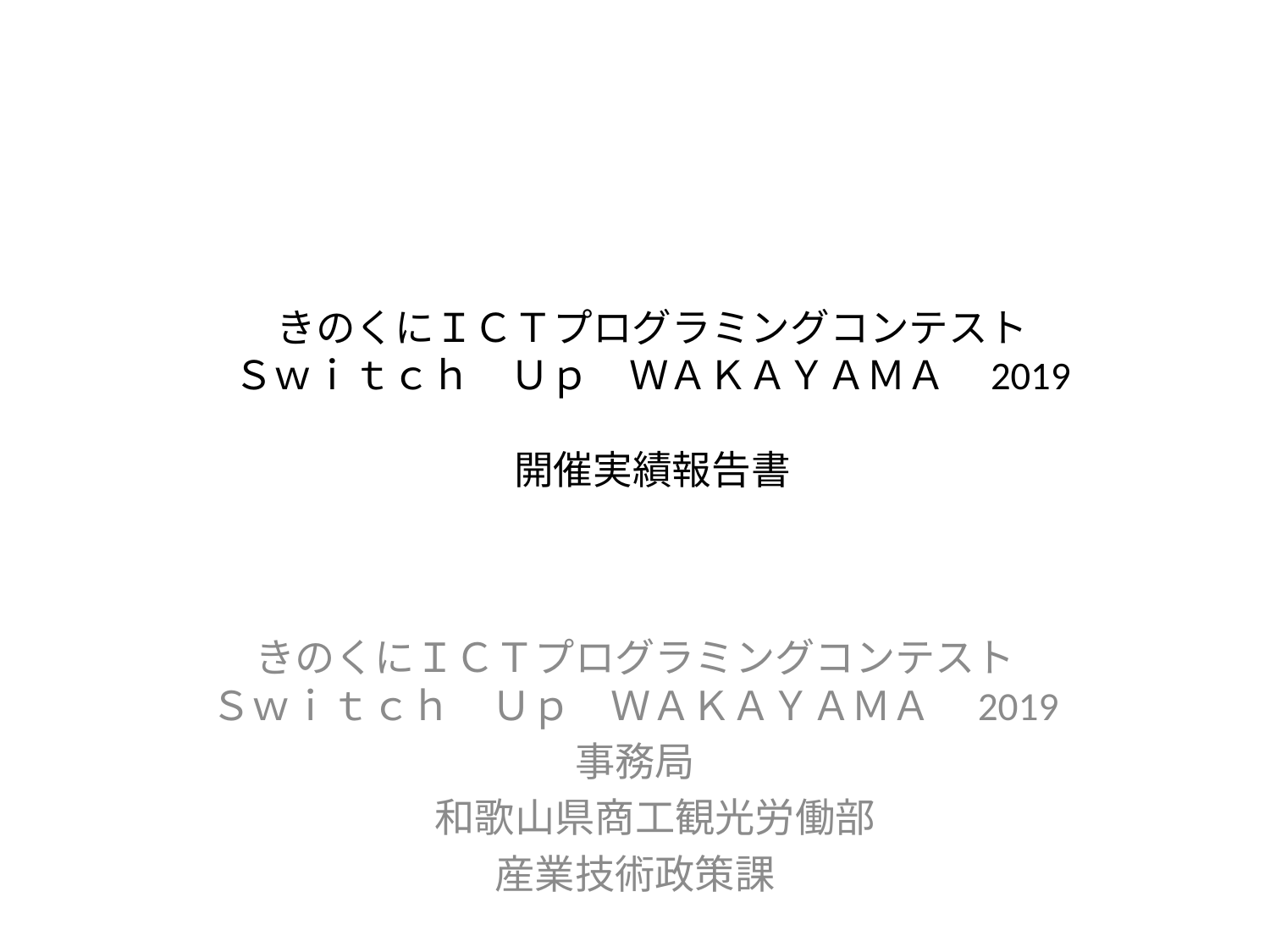

# きのくにＩＣＴプログラミングコンテスト Ｓｗｉｔｃｈ　Ｕｐ　ＷＡＫＡＹＡＭＡ　2019 開催実績報告書
きのくにＩＣＴプログラミングコンテスト
Ｓｗｉｔｃｈ　Ｕｐ　ＷＡＫＡＹＡＭＡ　2019
事務局
　和歌山県商工観光労働部
産業技術政策課